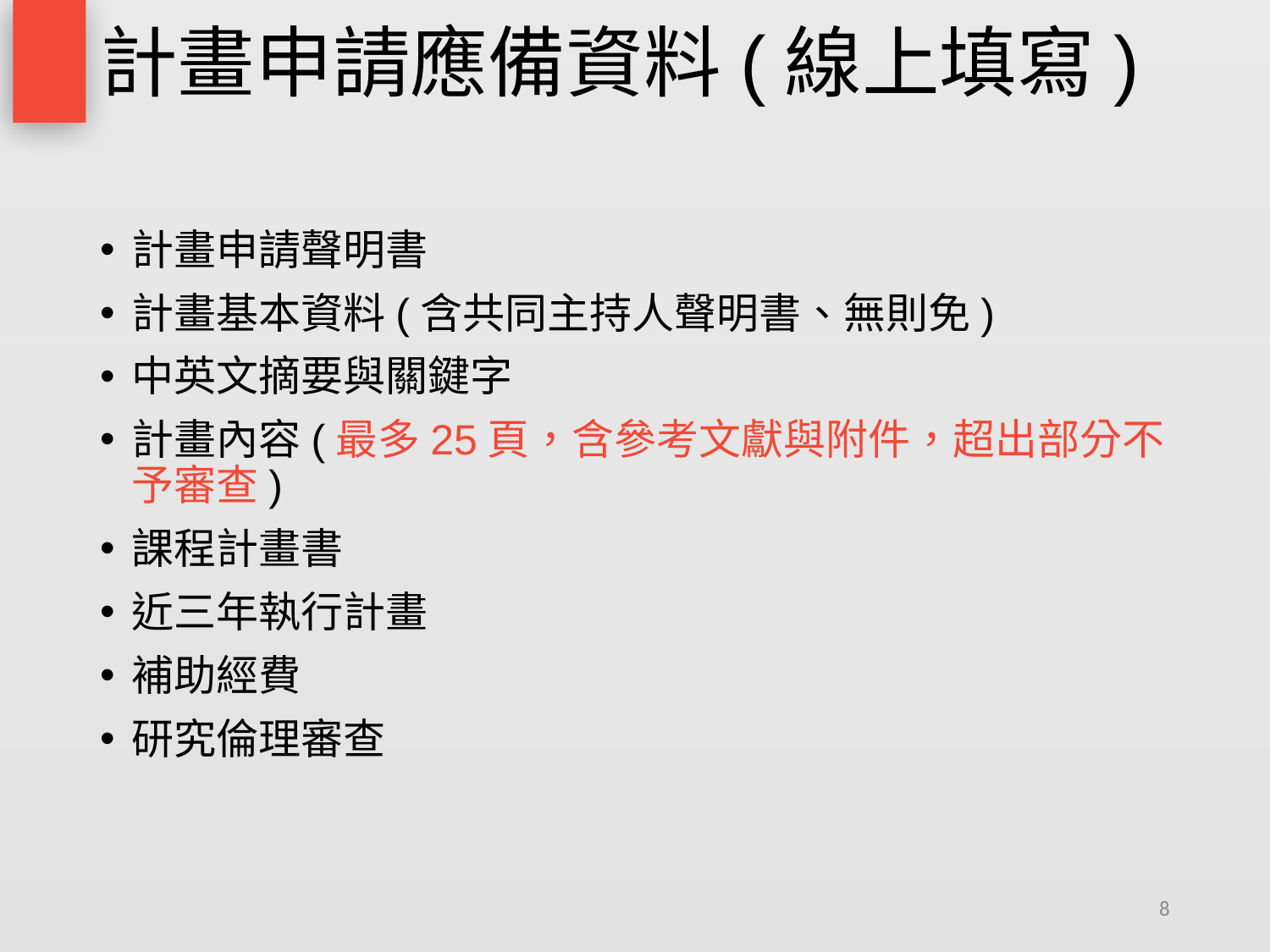

# 計畫申請應備資料(線上填寫)
計畫申請聲明書
計畫基本資料(含共同主持人聲明書、無則免)
中英文摘要與關鍵字
計畫內容(最多25頁，含參考文獻與附件，超出部分不予審查)
課程計畫書
近三年執行計畫
補助經費
研究倫理審查
8